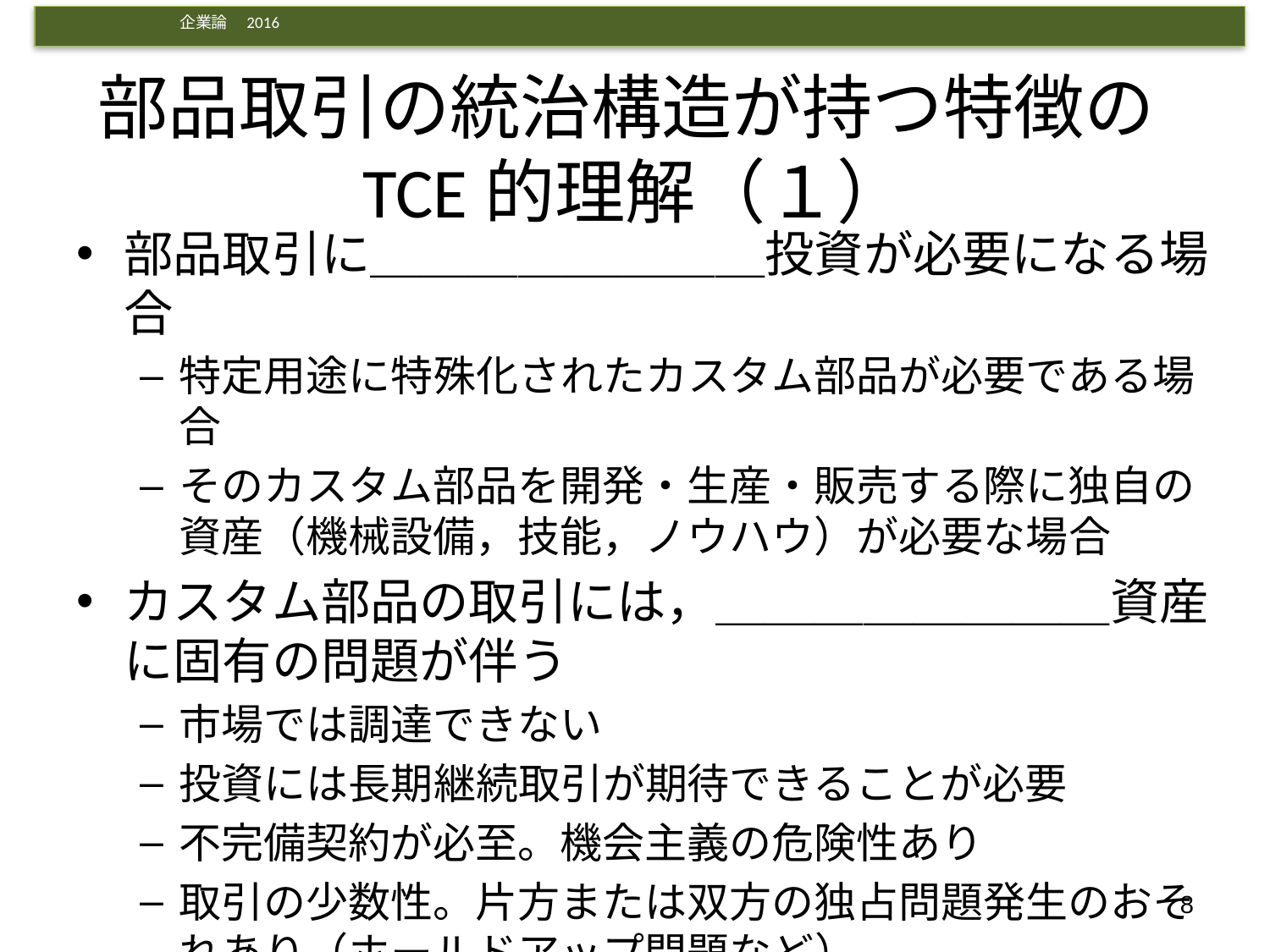

# 部品取引の統治構造が持つ特徴のTCE的理解（１）
部品取引に＿＿＿＿＿＿＿＿投資が必要になる場合
特定用途に特殊化されたカスタム部品が必要である場合
そのカスタム部品を開発・生産・販売する際に独自の資産（機械設備，技能，ノウハウ）が必要な場合
カスタム部品の取引には，＿＿＿＿＿＿＿＿資産に固有の問題が伴う
市場では調達できない
投資には長期継続取引が期待できることが必要
不完備契約が必至。機会主義の危険性あり
取引の少数性。片方または双方の独占問題発生のおそれあり（ホールドアップ問題など）

8